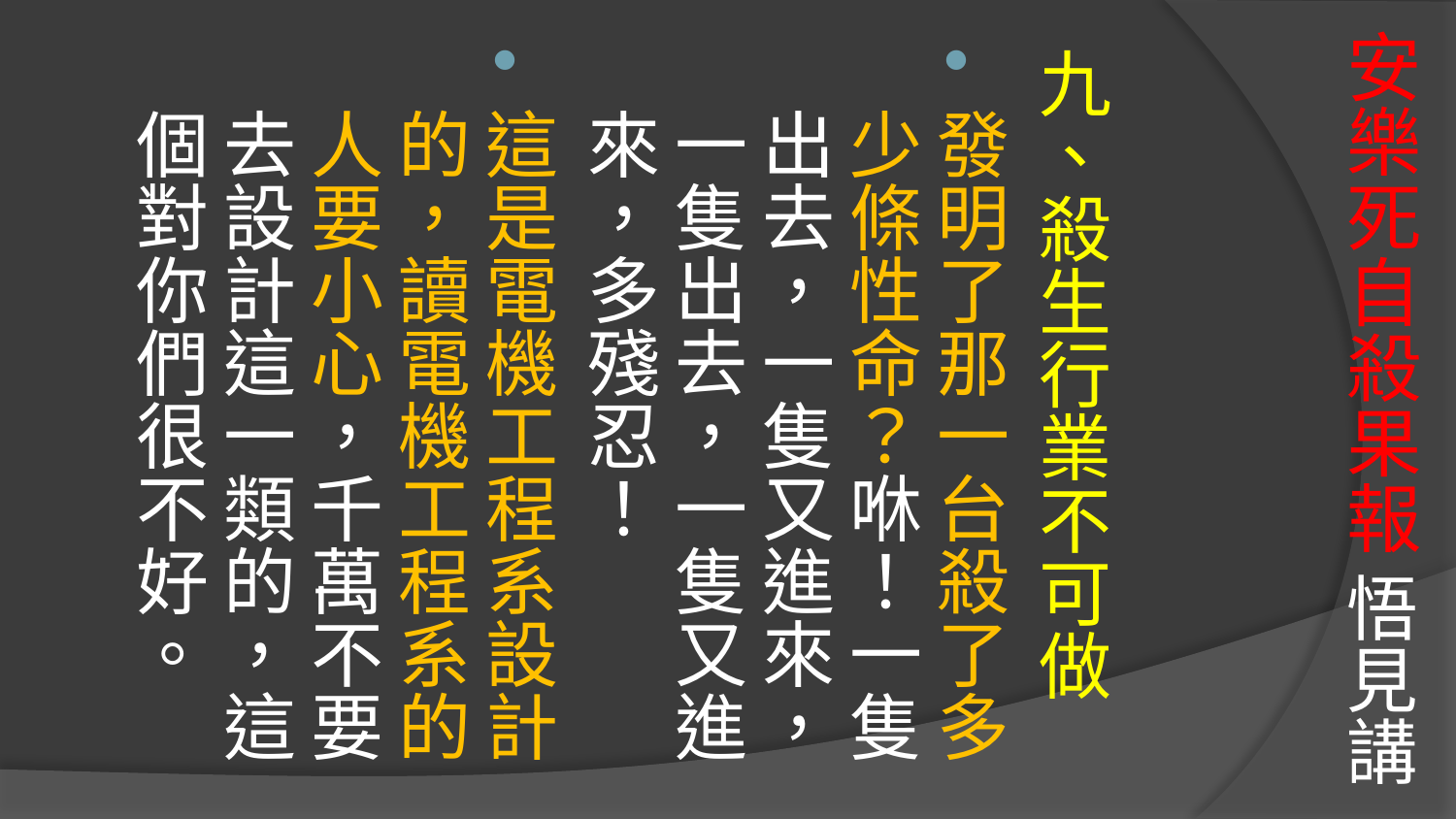

# 安樂死自殺果報 悟見講
九、殺生行業不可做
發明了那一台殺了多少條性命？咻！一隻出去，一隻又進來，一隻出去，一隻又進來，多殘忍！
這是電機工程系設計的，讀電機工程系的人要小心，千萬不要去設計這一類的，這個對你們很不好。